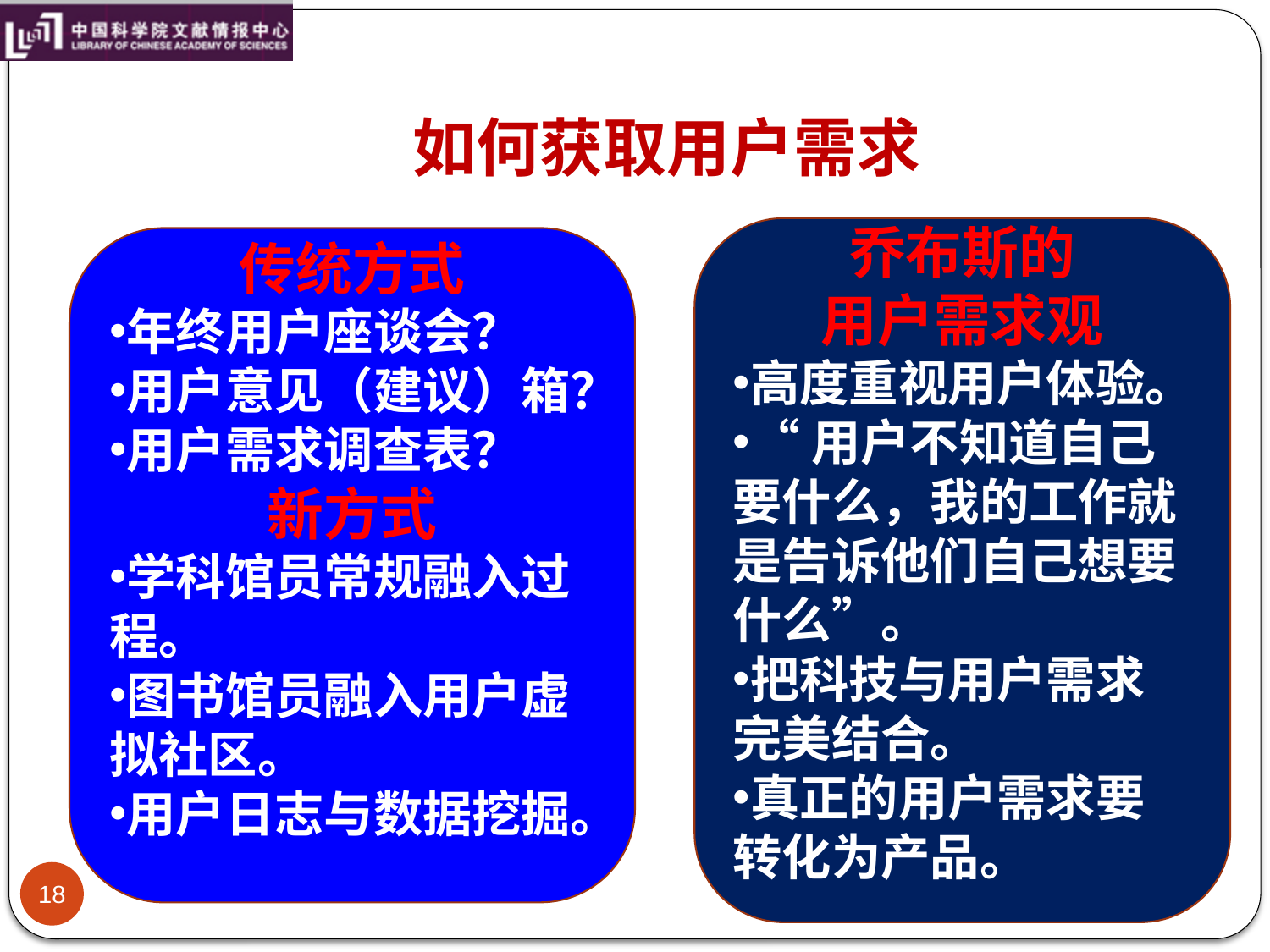

# 如何获取用户需求
乔布斯的
用户需求观
高度重视用户体验。
“用户不知道自己要什么，我的工作就是告诉他们自己想要什么”。
把科技与用户需求完美结合。
真正的用户需求要转化为产品。

传统方式
年终用户座谈会？
用户意见（建议）箱？
用户需求调查表？
新方式
学科馆员常规融入过程。
图书馆员融入用户虚拟社区。
用户日志与数据挖掘。

18